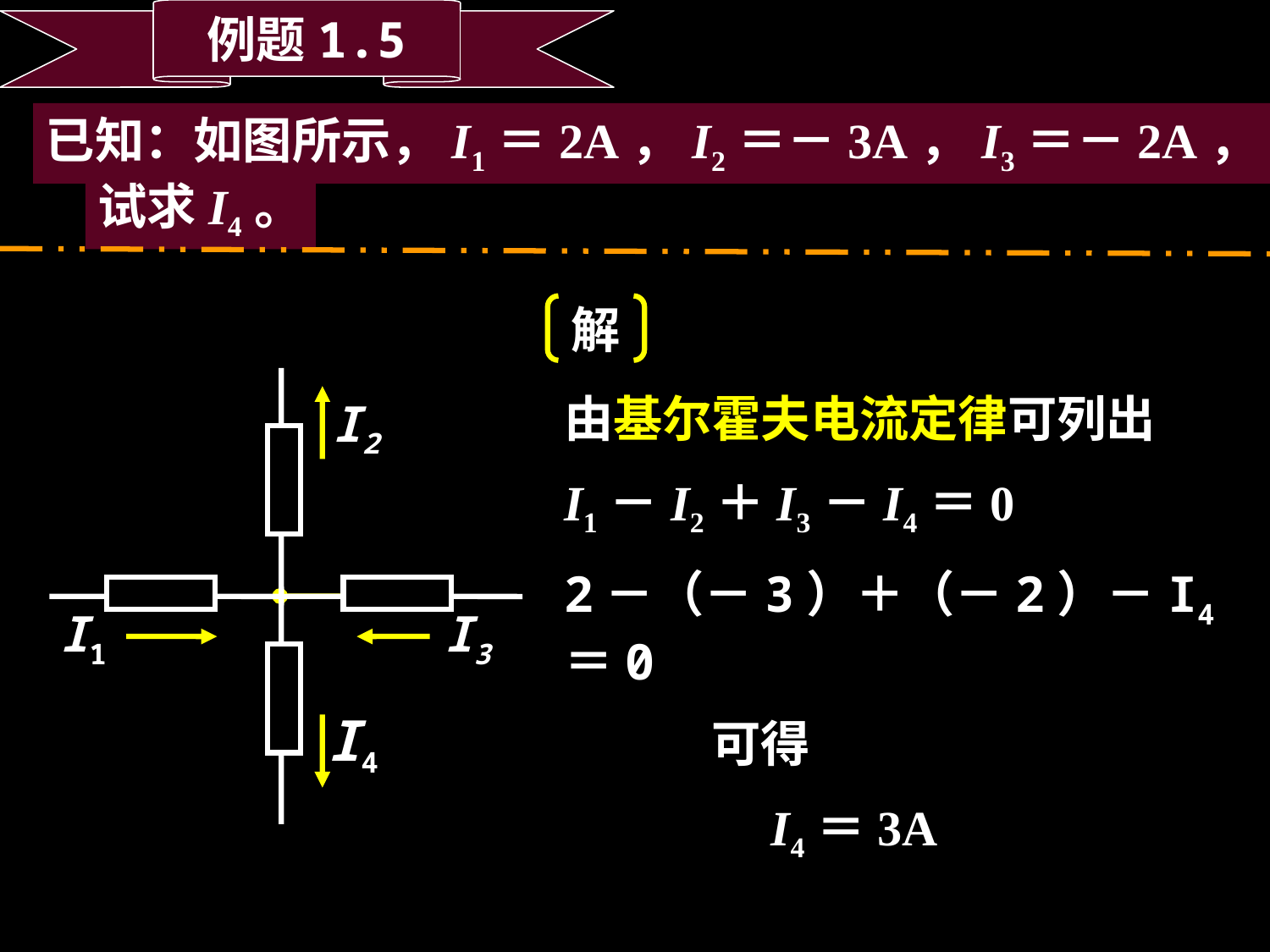

例题1.5
已知：如图所示，I1＝2A，I2＝－3A，I3＝－2A，
试求I4。

解

I2

由基尔霍夫电流定律可列出
I1－I2＋I3－I4＝0
2－（－3）＋（－2）－I4＝0

I1

I3

I4
可得
  I4＝3A